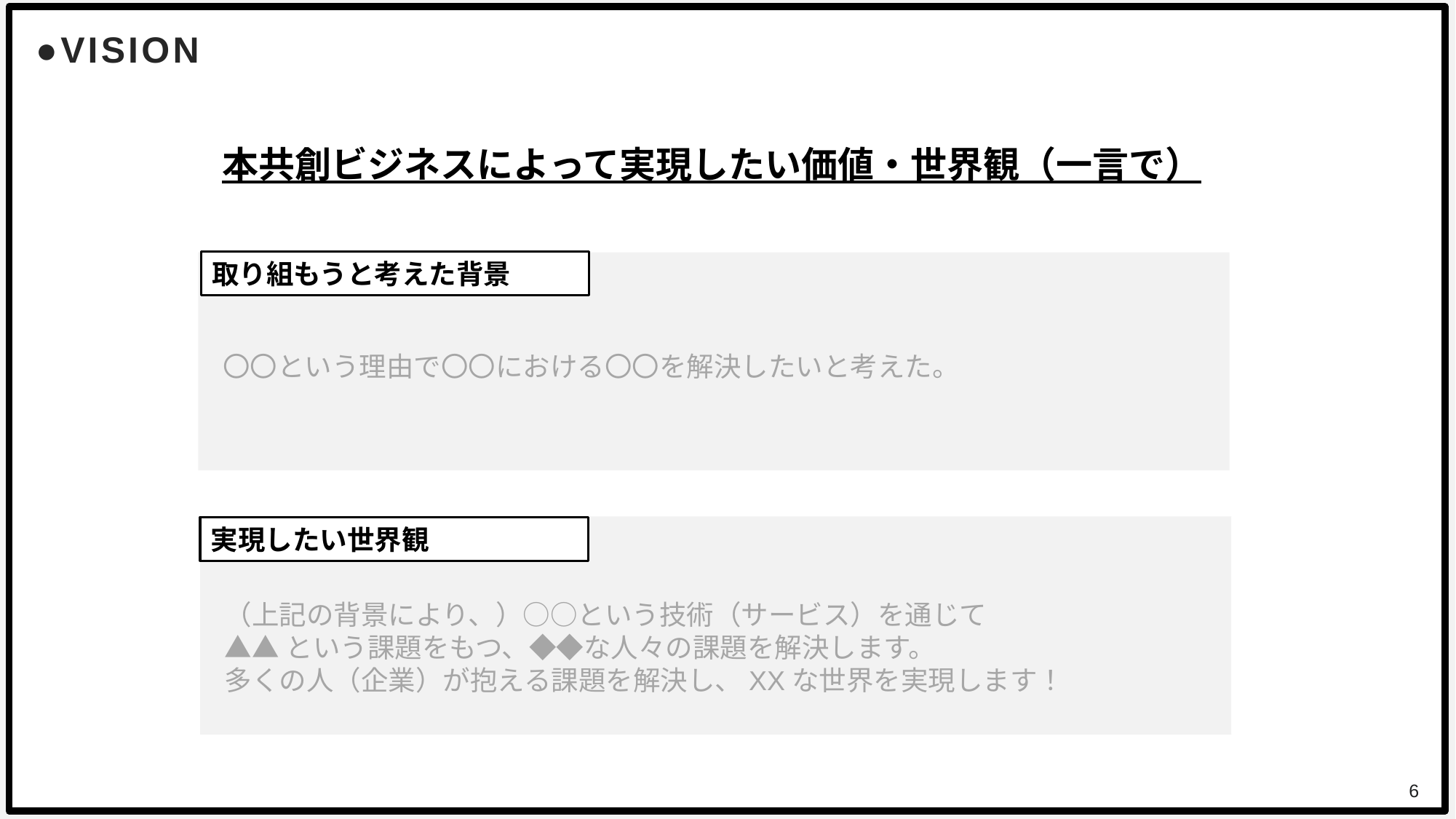

●VISION
本共創ビジネスによって実現したい価値・世界観（一言で）
取り組もうと考えた背景

〇〇という理由で〇〇における〇〇を解決したいと考えた。

実現したい世界観
（上記の背景により、）○○という技術（サービス）を通じて
▲▲という課題をもつ、◆◆な人々の課題を解決します。
多くの人（企業）が抱える課題を解決し、XXな世界を実現します！

6